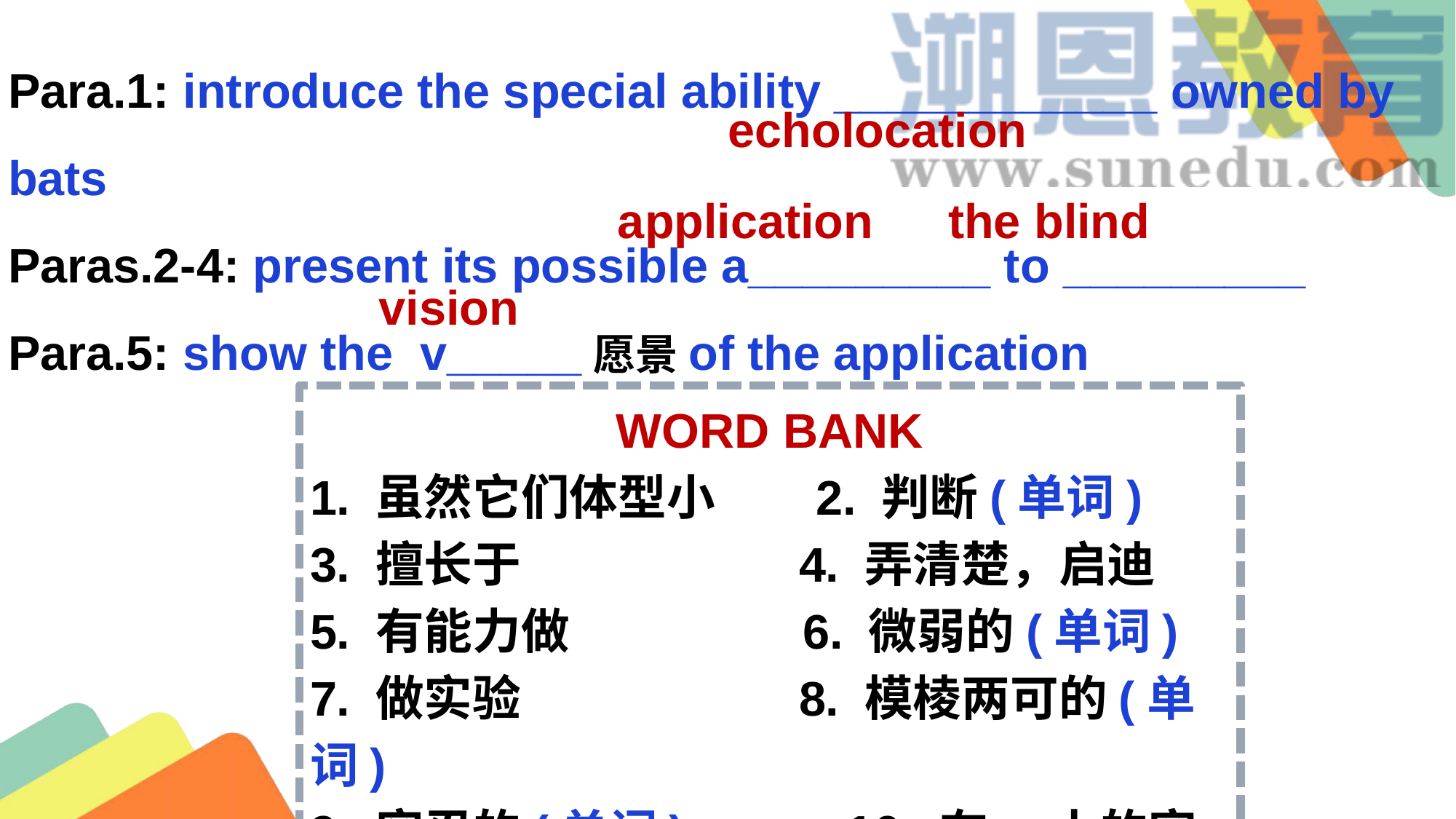

echolocation
Para.1: introduce the special ability ____________ owned by bats
Paras.2-4: present its possible a_________ to _________
Para.5: show the  v_____愿景of the application
application
the blind
vision
WORD BANK
1. 虽然它们体型小        2. 判断(单词)
3. 擅长于                        4. 弄清楚，启迪
5. 有能力做                    6. 微弱的(单词)
7. 做实验                        8. 模棱两可的(单词)
9. 容忍的(单词)            10. 在...上的突破